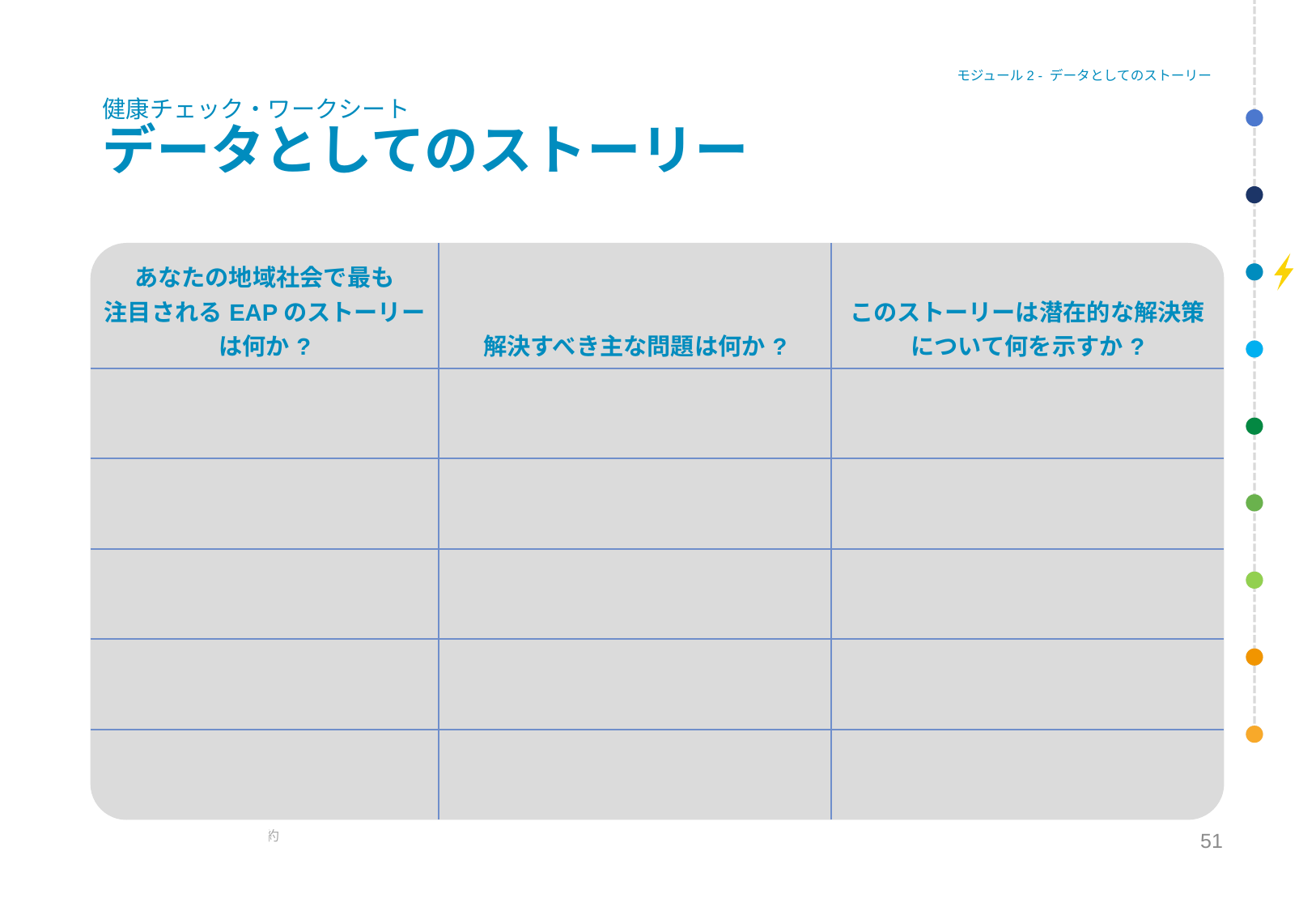

モジュール2 - データとしてのストーリー
# 健康チェック・ワークシート データとしてのストーリー

| あなたの地域社会で最も 注目されるEAPのストーリーは何か? | 解決すべき主な問題は何か? | このストーリーは潜在的な解決策について何を示すか? |
| --- | --- | --- |
|  |  |  |
|  |  |  |
|  |  |  |
|  |  |  |
|  |  |  |

51